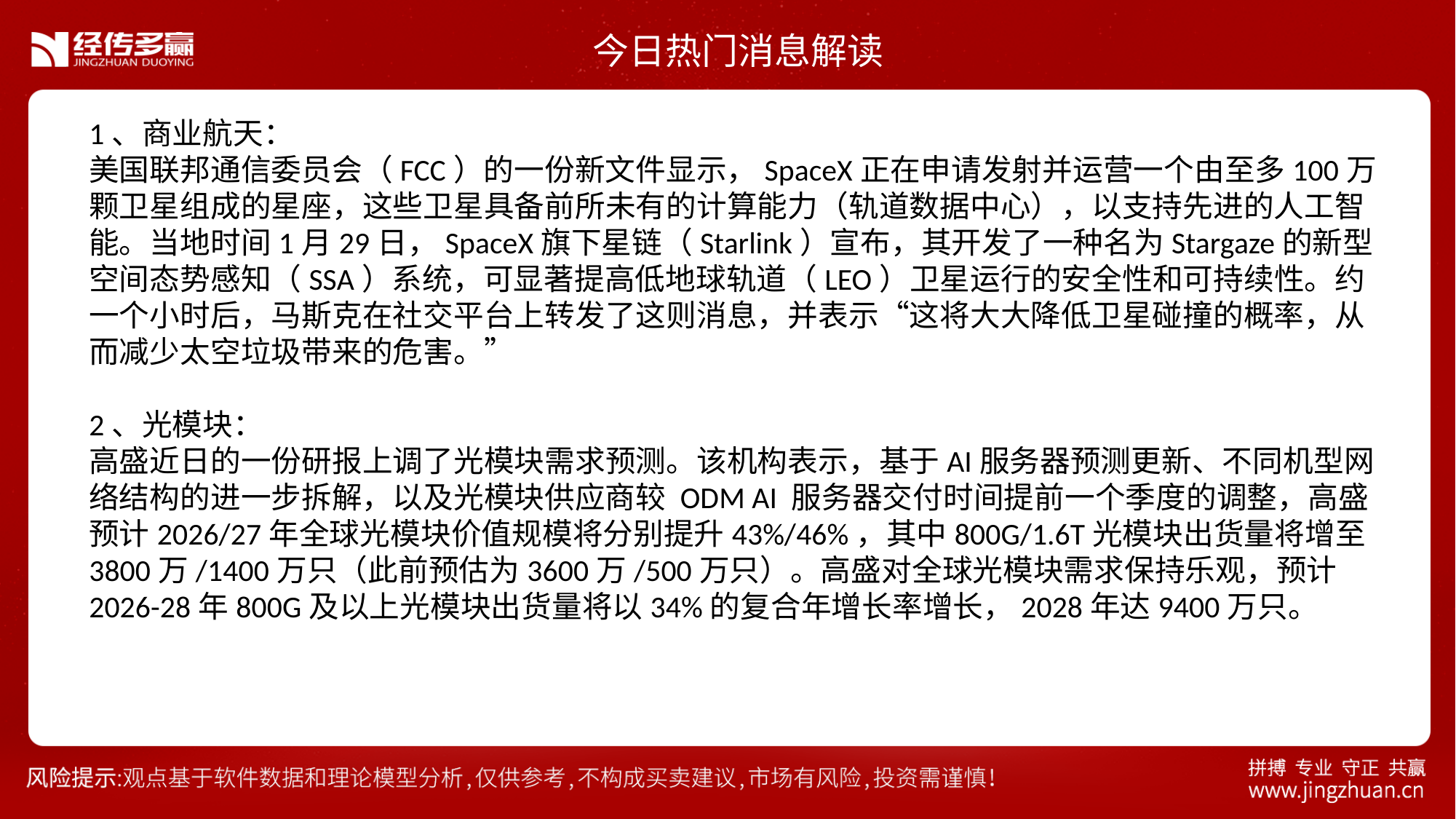

今日热门消息解读
1、商业航天：
美国联邦通信委员会（FCC）的一份新文件显示，SpaceX正在申请发射并运营一个由至多100万颗卫星组成的星座，这些卫星具备前所未有的计算能力（轨道数据中心），以支持先进的人工智能。当地时间1月29日，SpaceX旗下星链（Starlink）宣布，其开发了一种名为Stargaze的新型空间态势感知（SSA）系统，可显著提高低地球轨道（LEO）卫星运行的安全性和可持续性。约一个小时后，马斯克在社交平台上转发了这则消息，并表示“这将大大降低卫星碰撞的概率，从而减少太空垃圾带来的危害。”

2、光模块：
高盛近日的一份研报上调了光模块需求预测。该机构表示，基于AI服务器预测更新、不同机型网络结构的进一步拆解，以及光模块供应商较 ODM AI 服务器交付时间提前一个季度的调整，高盛预计2026/27年全球光模块价值规模将分别提升43%/46%，其中800G/1.6T光模块出货量将增至3800万/1400万只（此前预估为3600万/500万只）。高盛对全球光模块需求保持乐观，预计2026-28年800G及以上光模块出货量将以34%的复合年增长率增长，2028年达9400万只。